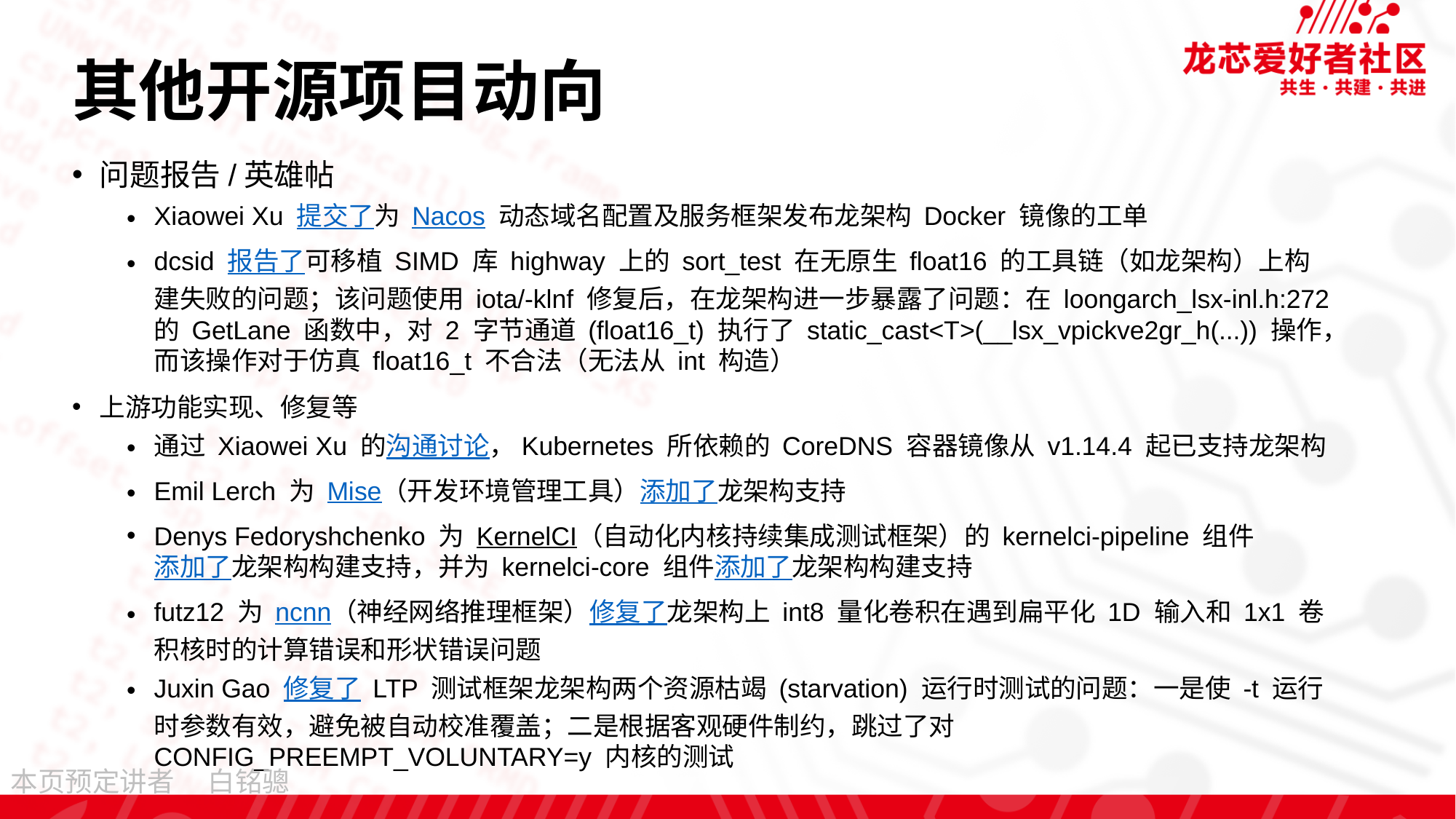

# 其他开源项目动向
问题报告/英雄帖
Xiaowei Xu 提交了为 Nacos 动态域名配置及服务框架发布龙架构 Docker 镜像的工单
dcsid 报告了可移植 SIMD 库 highway 上的 sort_test 在无原生 float16 的工具链（如龙架构）上构建失败的问题；该问题使用 iota/-klnf 修复后，在龙架构进一步暴露了问题：在 loongarch_lsx-inl.h:272 的 GetLane 函数中，对 2 字节通道 (float16_t) 执行了 static_cast<T>(__lsx_vpickve2gr_h(...)) 操作，而该操作对于仿真 float16_t 不合法（无法从 int 构造）
上游功能实现、修复等
通过 Xiaowei Xu 的沟通讨论，Kubernetes 所依赖的 CoreDNS 容器镜像从 v1.14.4 起已支持龙架构
Emil Lerch 为 Mise（开发环境管理工具）添加了龙架构支持
Denys Fedoryshchenko 为 KernelCI（自动化内核持续集成测试框架）的 kernelci-pipeline 组件添加了龙架构构建支持，并为 kernelci-core 组件添加了龙架构构建支持
futz12 为 ncnn（神经网络推理框架）修复了龙架构上 int8 量化卷积在遇到扁平化 1D 输入和 1x1 卷积核时的计算错误和形状错误问题
Juxin Gao 修复了 LTP 测试框架龙架构两个资源枯竭 (starvation) 运行时测试的问题：一是使 -t 运行时参数有效，避免被自动校准覆盖；二是根据客观硬件制约，跳过了对 CONFIG_PREEMPT_VOLUNTARY=y 内核的测试
白铭骢